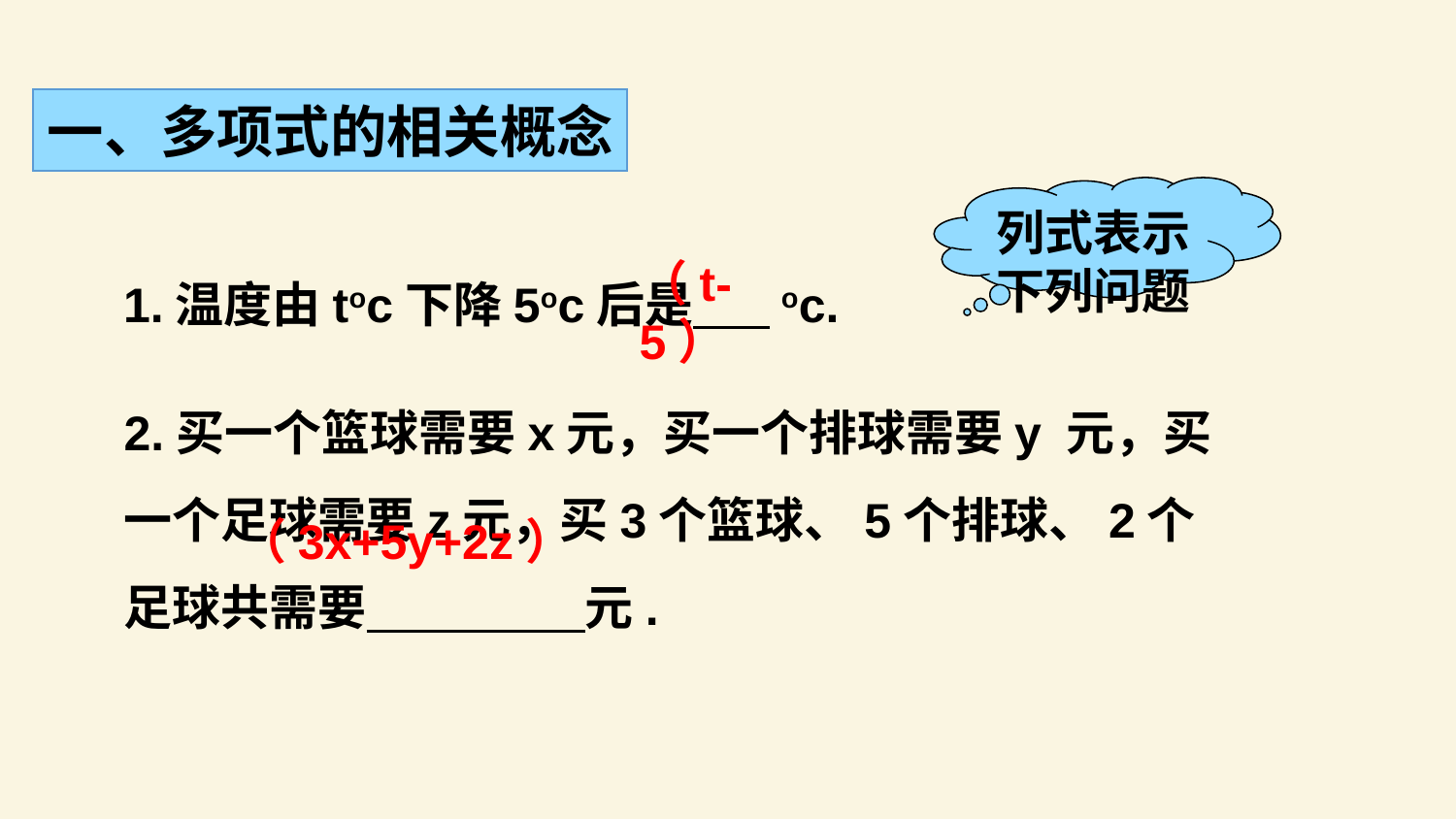

一、多项式的相关概念
列式表示下列问题
1.温度由toc下降5oc后是       oc.

（t-5）
2.买一个篮球需要x元，买一个排球需要y 元，买一个足球需要z元，买3个篮球、5个排球、2个足球共需要                    元.
（3x+5y+2z）